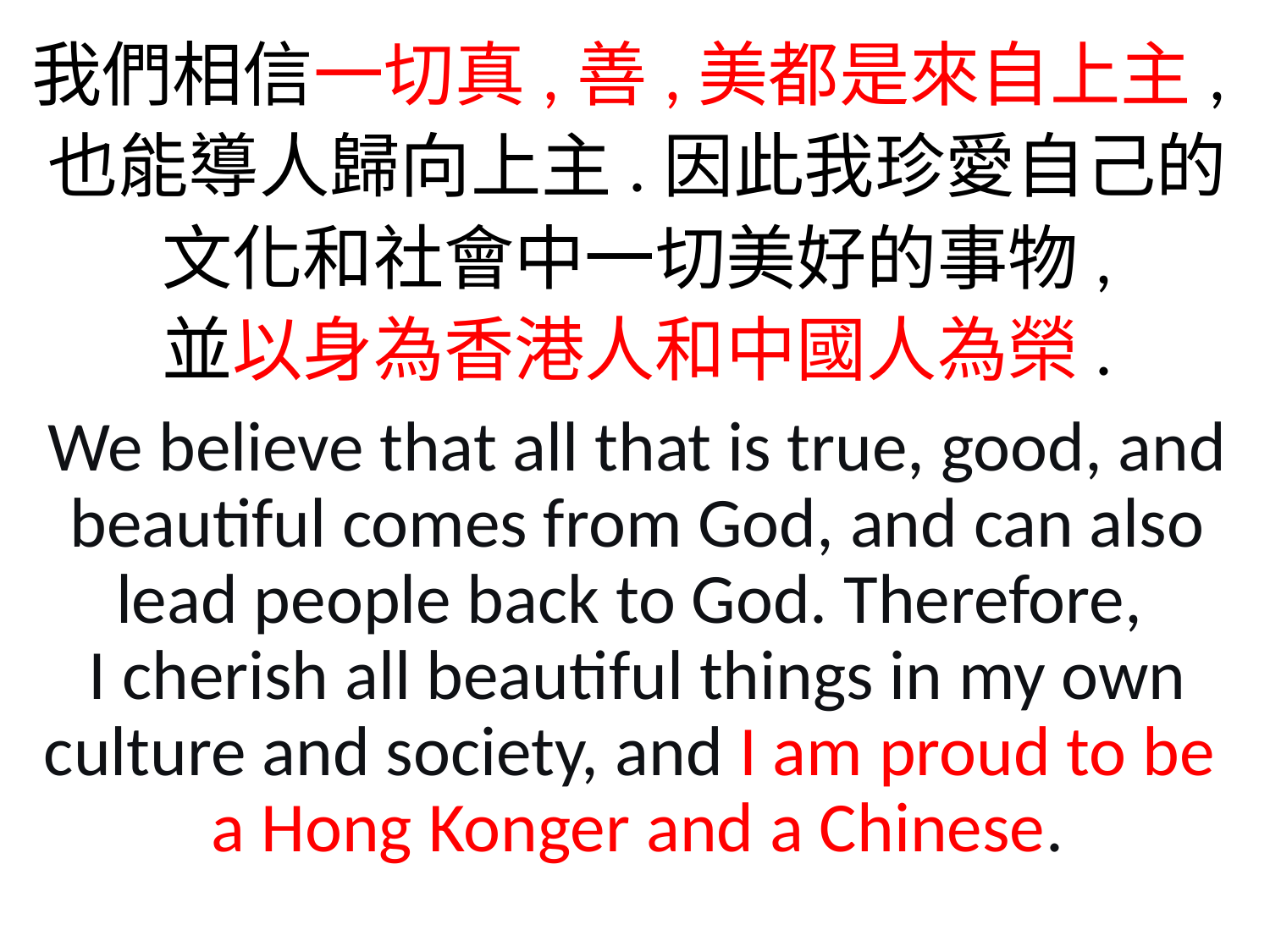

我們相信一切真,善,美都是來自上主,也能導人歸向上主.因此我珍愛自己的文化和社會中一切美好的事物,
並以身為香港人和中國人為榮.
We believe that all that is true, good, and beautiful comes from God, and can also lead people back to God. Therefore,
I cherish all beautiful things in my own culture and society, and I am proud to be
a Hong Konger and a Chinese.